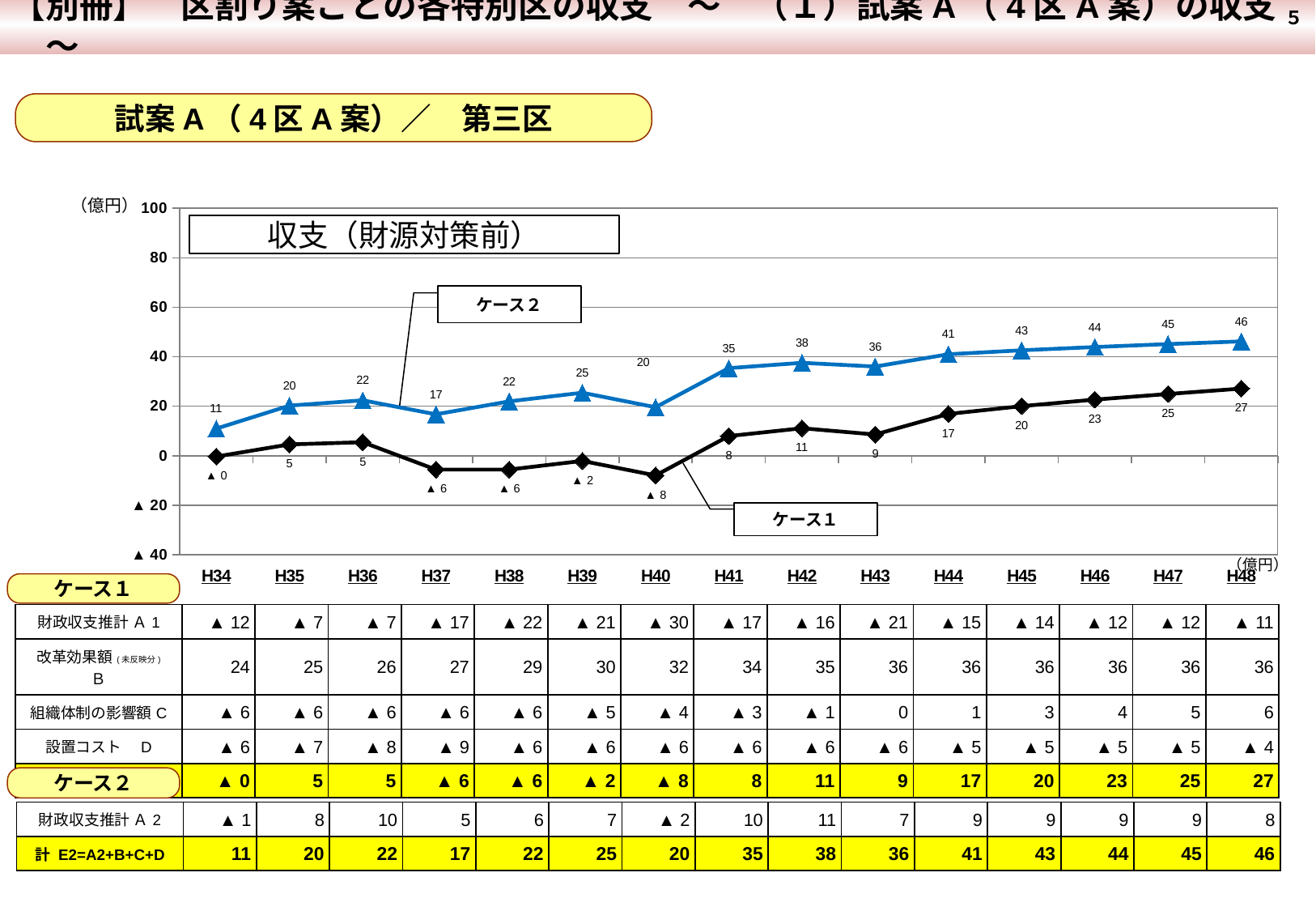

【別冊】　区割り案ごとの各特別区の収支　～　（１）試案A（4区A案）の収支　～
 ５
試案A（4区A案）／　第三区

### Chart

| Category | 計 E=A'+B+C+D | 計 E=A+B+C+D |
|---|---|---|
| H34 | 10.952318425633955 | -0.3211215743660425 |
| H35 | 20.249999060400945 | 4.592159060400945 |
| H36 | 22.38973885694982 | 5.476948856949827 |
| H37 | 16.741424620739895 | -5.6024353792601005 |
| H38 | 21.976354636541632 | -5.5876753634583585 |
| H39 | 25.48398868775302 | -2.080041312246977 |
| H40 | 19.59934306788513 | -7.964676932114867 |
| H41 | 35.41006895493668 | 7.948258954936678 |
| H42 | 37.572041284496684 | 11.116261284496675 |
| H43 | 36.059926059048365 | 8.578406059048364 |
| H44 | 41.02289396228166 | 16.883443962281657 |
| H45 | 42.62314944172924 | 20.049319441729256 |
| H46 | 43.94746270600756 | 22.68719270600757 |
| H47 | 45.13251539302304 | 24.95179539302305 |
| H48 | 46.21332107832508 | 27.14739107832507 |
（億円）
収支（財源対策前）
ケース２
ケース１
（億円）
ケース１
| 財政収支推計 Ａ1 | ▲ 12 | ▲ 7 | ▲ 7 | ▲ 17 | ▲ 22 | ▲ 21 | ▲ 30 | ▲ 17 | ▲ 16 | ▲ 21 | ▲ 15 | ▲ 14 | ▲ 12 | ▲ 12 | ▲ 11 |
| --- | --- | --- | --- | --- | --- | --- | --- | --- | --- | --- | --- | --- | --- | --- | --- |
| 改革効果額(未反映分) Ｂ | 24 | 25 | 26 | 27 | 29 | 30 | 32 | 34 | 35 | 36 | 36 | 36 | 36 | 36 | 36 |
| 組織体制の影響額C | ▲ 6 | ▲ 6 | ▲ 6 | ▲ 6 | ▲ 6 | ▲ 5 | ▲ 4 | ▲ 3 | ▲ 1 | 0 | 1 | 3 | 4 | 5 | 6 |
| 設置コスト　D | ▲ 6 | ▲ 7 | ▲ 8 | ▲ 9 | ▲ 6 | ▲ 6 | ▲ 6 | ▲ 6 | ▲ 6 | ▲ 6 | ▲ 5 | ▲ 5 | ▲ 5 | ▲ 5 | ▲ 4 |
| 計 E1=A1+B+C+D | ▲ 0 | 5 | 5 | ▲ 6 | ▲ 6 | ▲ 2 | ▲ 8 | 8 | 11 | 9 | 17 | 20 | 23 | 25 | 27 |
ケース２
| 財政収支推計 Ａ2 | ▲ 1 | 8 | 10 | 5 | 6 | 7 | ▲ 2 | 10 | 11 | 7 | 9 | 9 | 9 | 9 | 8 |
| --- | --- | --- | --- | --- | --- | --- | --- | --- | --- | --- | --- | --- | --- | --- | --- |
| 計 E2=A2+B+C+D | 11 | 20 | 22 | 17 | 22 | 25 | 20 | 35 | 38 | 36 | 41 | 43 | 44 | 45 | 46 |